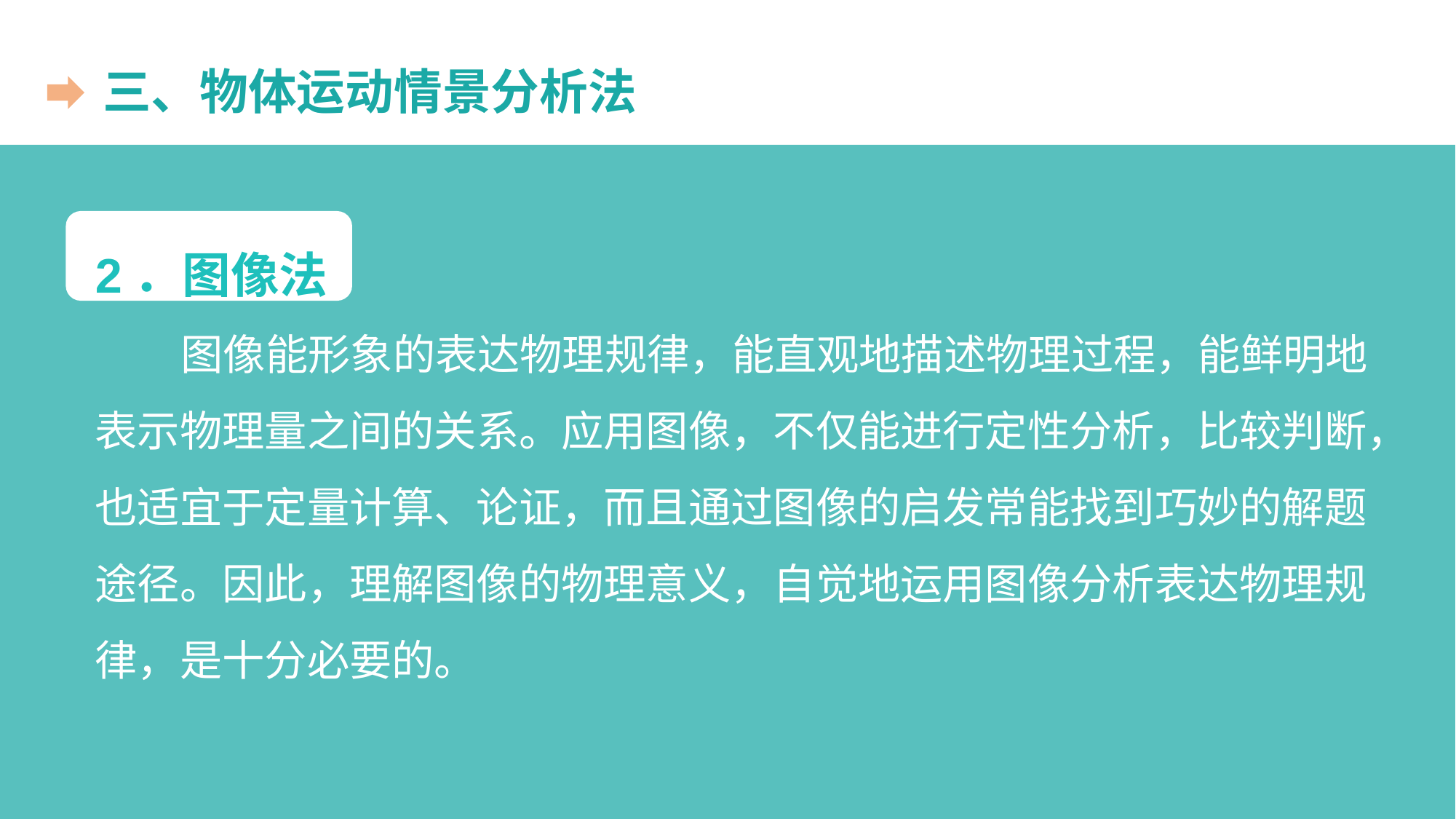

三、物体运动情景分析法

2．图像法
图像能形象的表达物理规律，能直观地描述物理过程，能鲜明地表示物理量之间的关系。应用图像，不仅能进行定性分析，比较判断，也适宜于定量计算、论证，而且通过图像的启发常能找到巧妙的解题途径。因此，理解图像的物理意义，自觉地运用图像分析表达物理规律，是十分必要的。